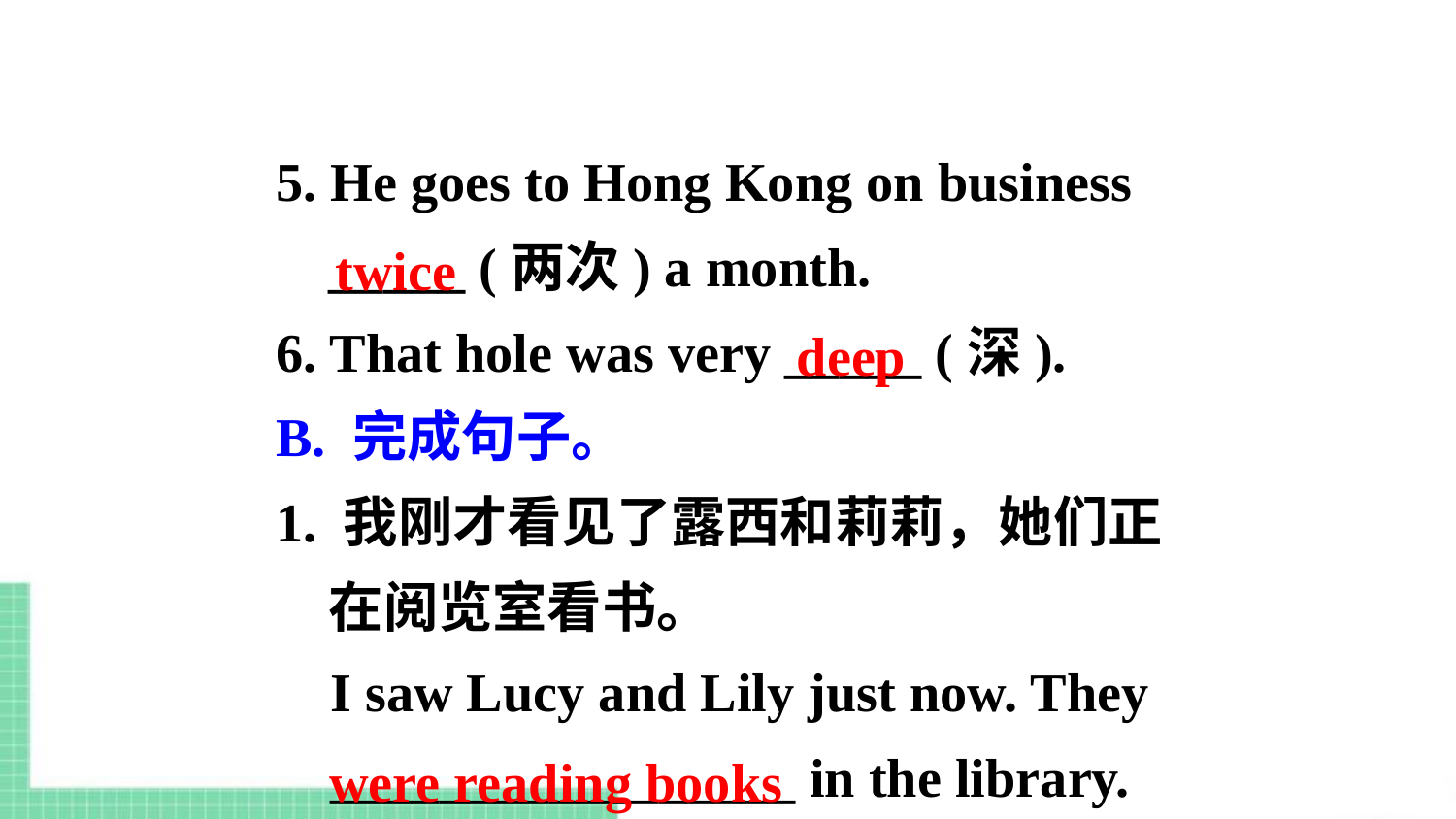

5. He goes to Hong Kong on business _____ (两次) a month.
6. That hole was very _____ (深).
B. 完成句子。
1. 我刚才看见了露西和莉莉，她们正在阅览室看书。
    I saw Lucy and Lily just now. They
    _________________ in the library.
twice
deep
were reading books